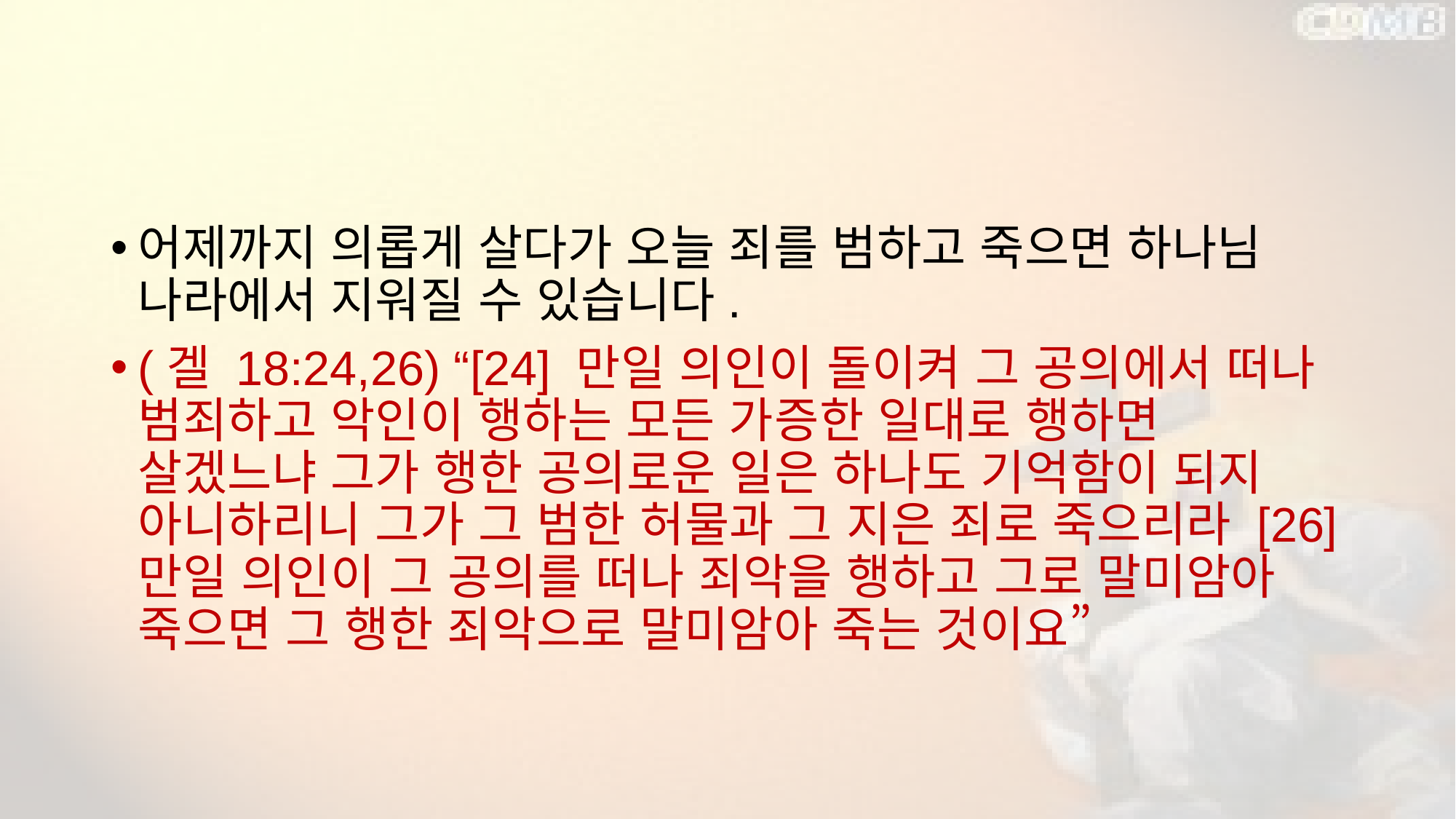

#
어제까지 의롭게 살다가 오늘 죄를 범하고 죽으면 하나님 나라에서 지워질 수 있습니다.
(겔 18:24,26) “[24] 만일 의인이 돌이켜 그 공의에서 떠나 범죄하고 악인이 행하는 모든 가증한 일대로 행하면 살겠느냐 그가 행한 공의로운 일은 하나도 기억함이 되지 아니하리니 그가 그 범한 허물과 그 지은 죄로 죽으리라 [26] 만일 의인이 그 공의를 떠나 죄악을 행하고 그로 말미암아 죽으면 그 행한 죄악으로 말미암아 죽는 것이요”